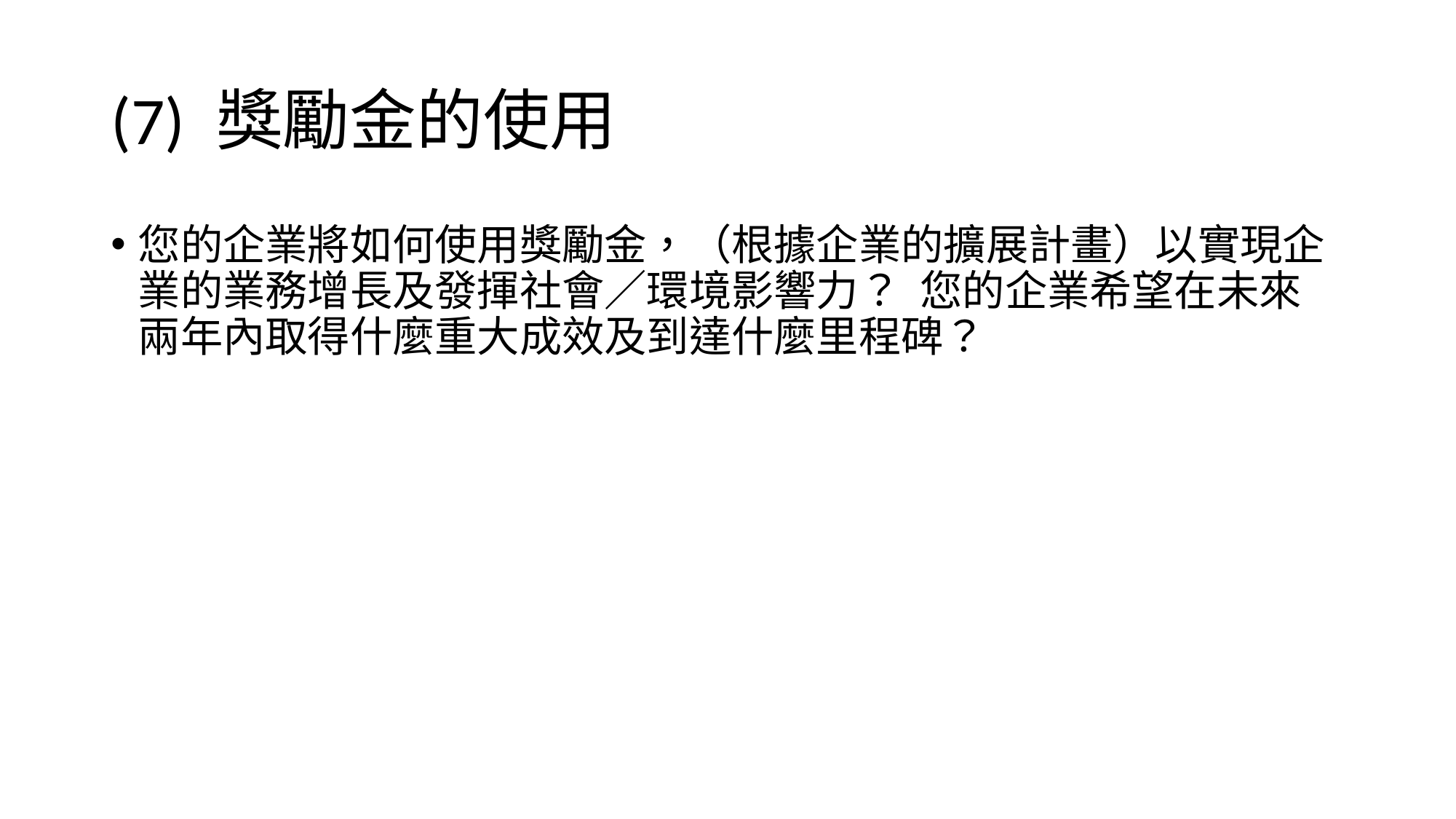

# (7) 獎勵金的使用
您的企業將如何使用獎勵金，（根據企業的擴展計畫）以實現企業的業務增長及發揮社會／環境影響力？  您的企業希望在未來 兩年內取得什麼重大成效及到達什麼里程碑？